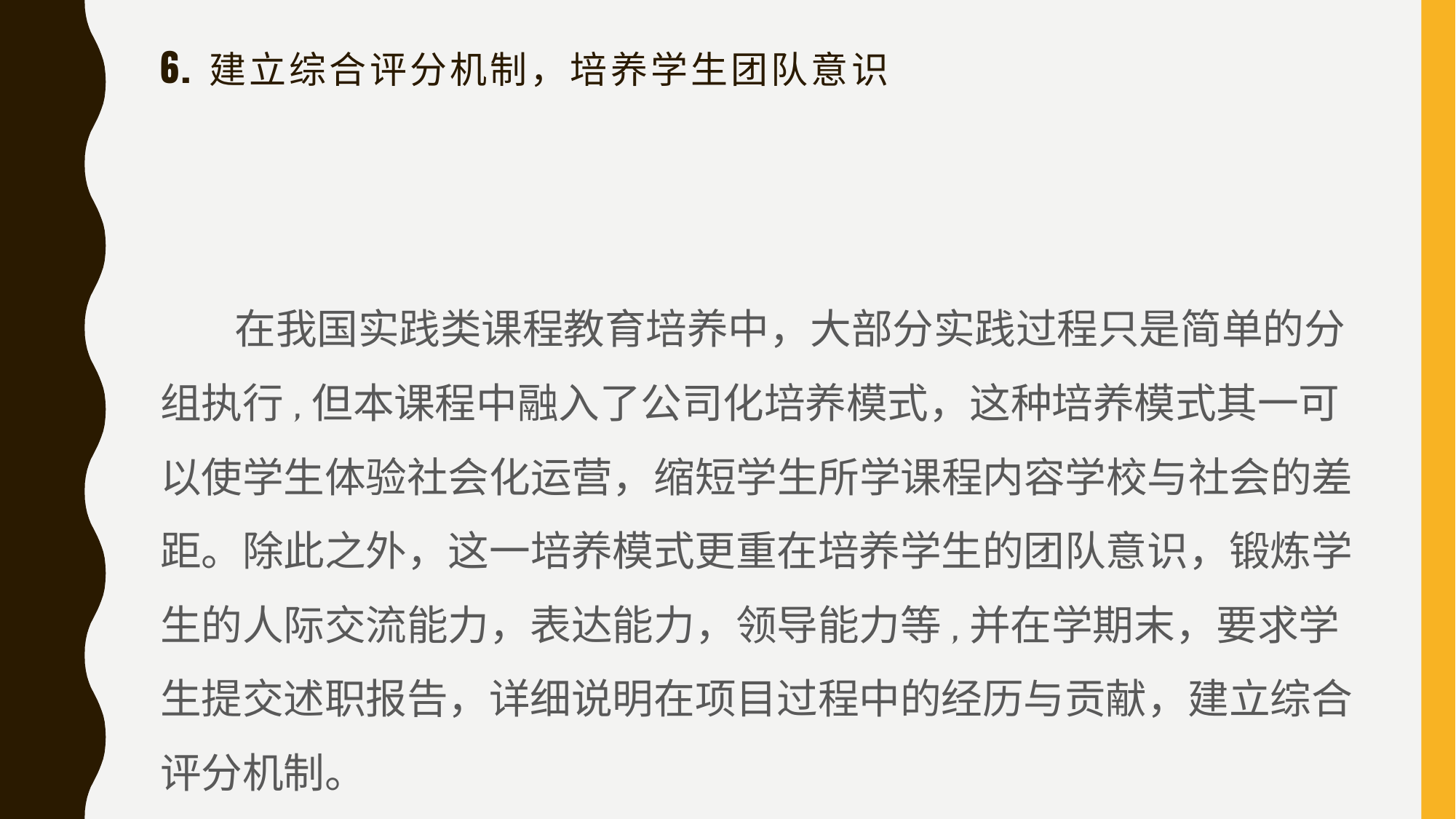

# 6. 建立综合评分机制，培养学生团队意识
       在我国实践类课程教育培养中，大部分实践过程只是简单的分组执行,但本课程中融入了公司化培养模式，这种培养模式其一可以使学生体验社会化运营，缩短学生所学课程内容学校与社会的差距。除此之外，这一培养模式更重在培养学生的团队意识，锻炼学生的人际交流能力，表达能力，领导能力等,并在学期末，要求学生提交述职报告，详细说明在项目过程中的经历与贡献，建立综合评分机制。